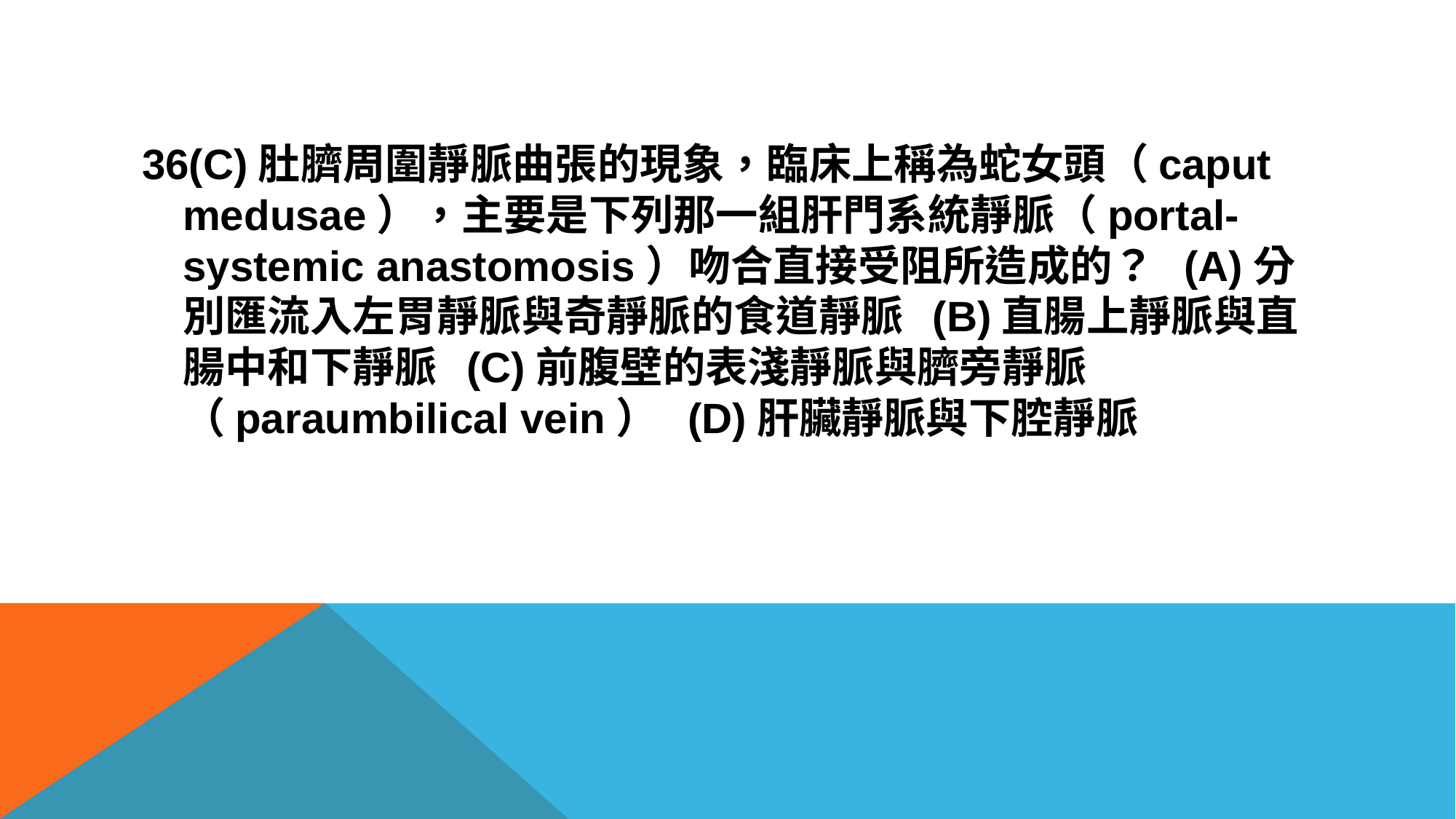

#
36(C)肚臍周圍靜脈曲張的現象，臨床上稱為蛇女頭（caput medusae），主要是下列那一組肝門系統靜脈（portal-systemic anastomosis）吻合直接受阻所造成的？  (A)分別匯流入左胃靜脈與奇靜脈的食道靜脈  (B)直腸上靜脈與直腸中和下靜脈  (C)前腹壁的表淺靜脈與臍旁靜脈（paraumbilical vein）  (D)肝臟靜脈與下腔靜脈